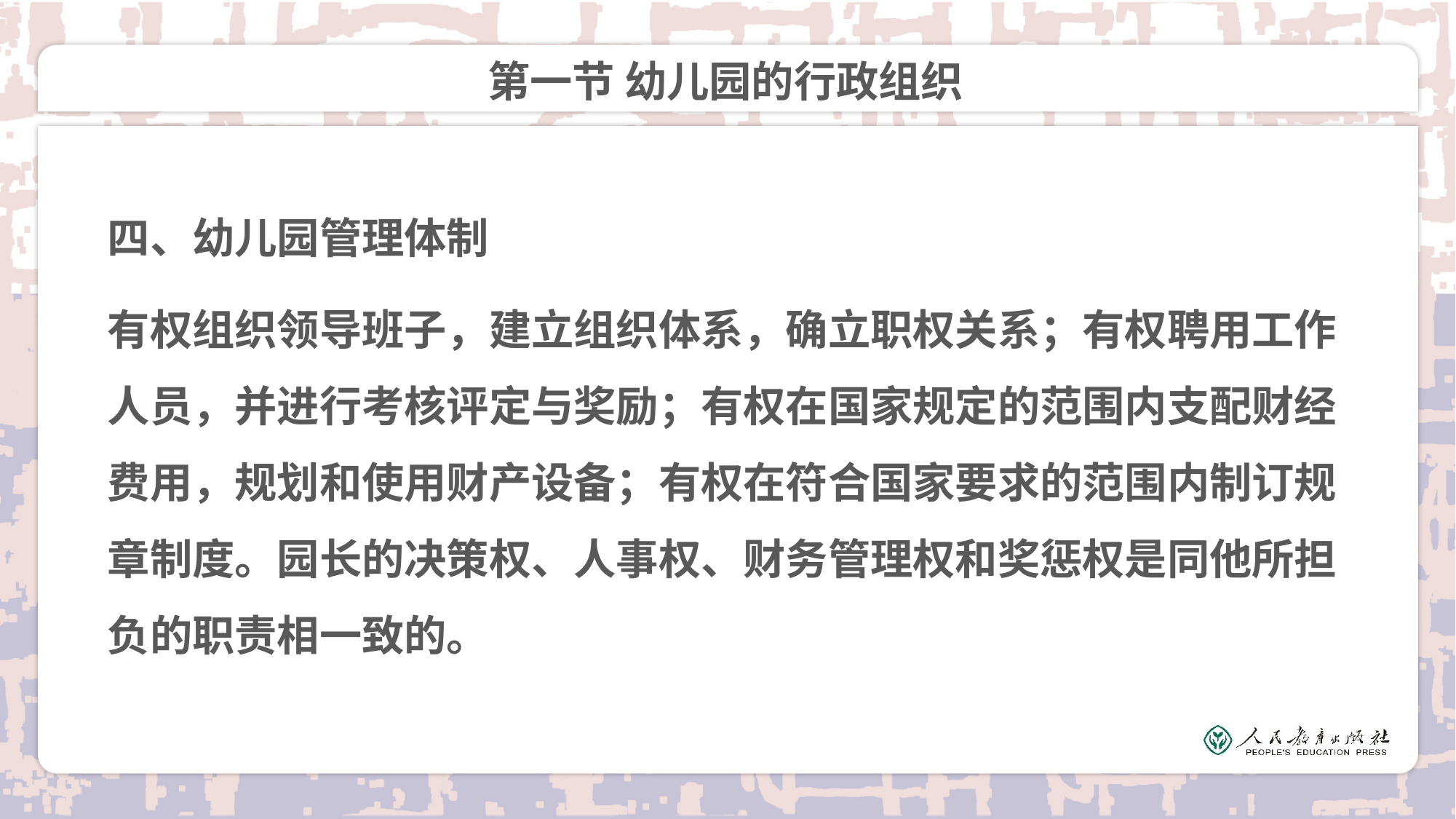

# 第一节 幼儿园的行政组织
四、幼儿园管理体制
有权组织领导班子，建立组织体系，确立职权关系；有权聘用工作人员，并进行考核评定与奖励；有权在国家规定的范围内支配财经费用，规划和使用财产设备；有权在符合国家要求的范围内制订规章制度。园长的决策权、人事权、财务管理权和奖惩权是同他所担负的职责相一致的。